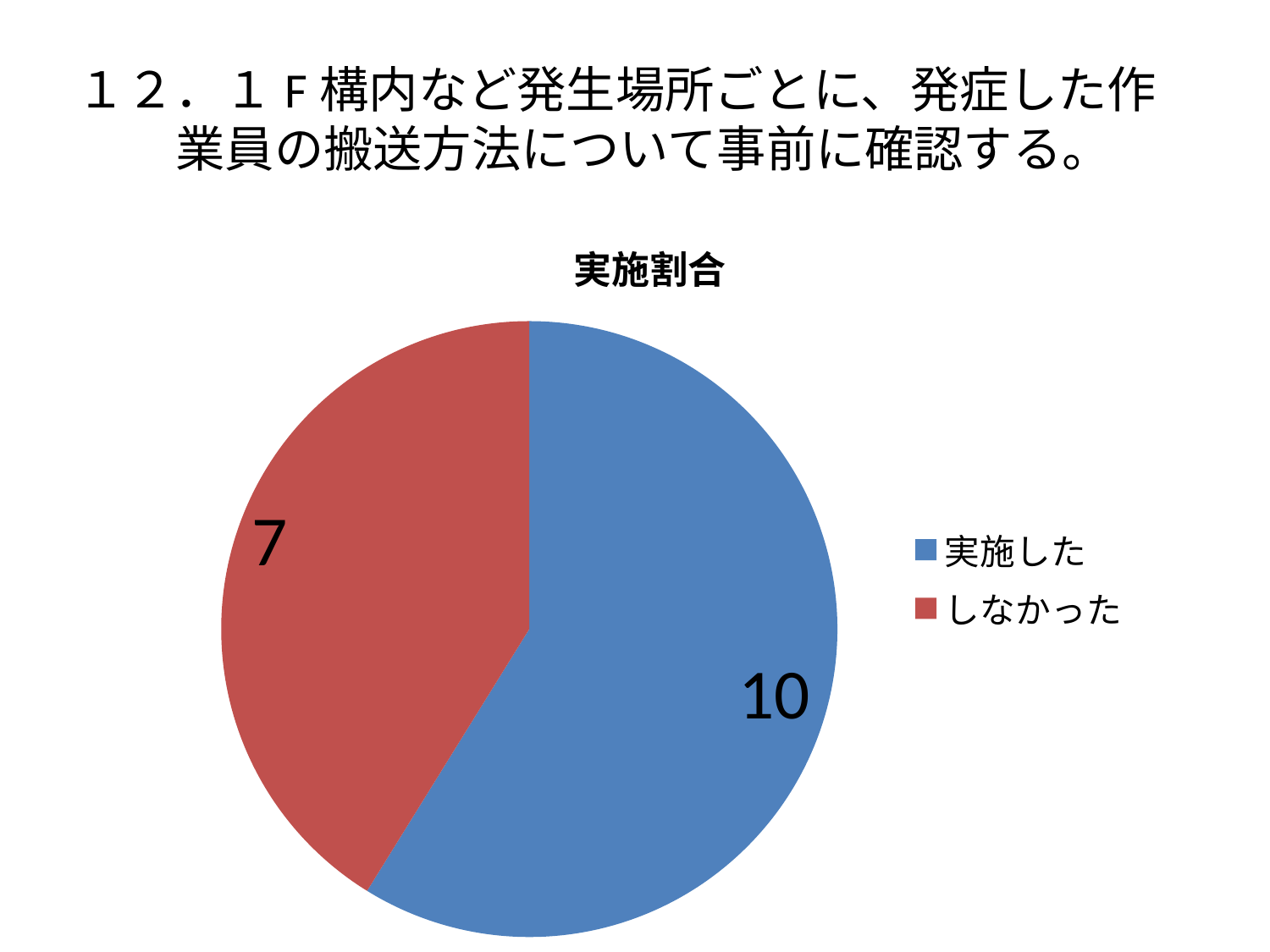

# １２．１F構内など発生場所ごとに、発症した作業員の搬送方法について事前に確認する。

### Chart:

| Category | 実施割合 |
|---|---|
| 実施した | 10.0 |
| しなかった | 7.0 |